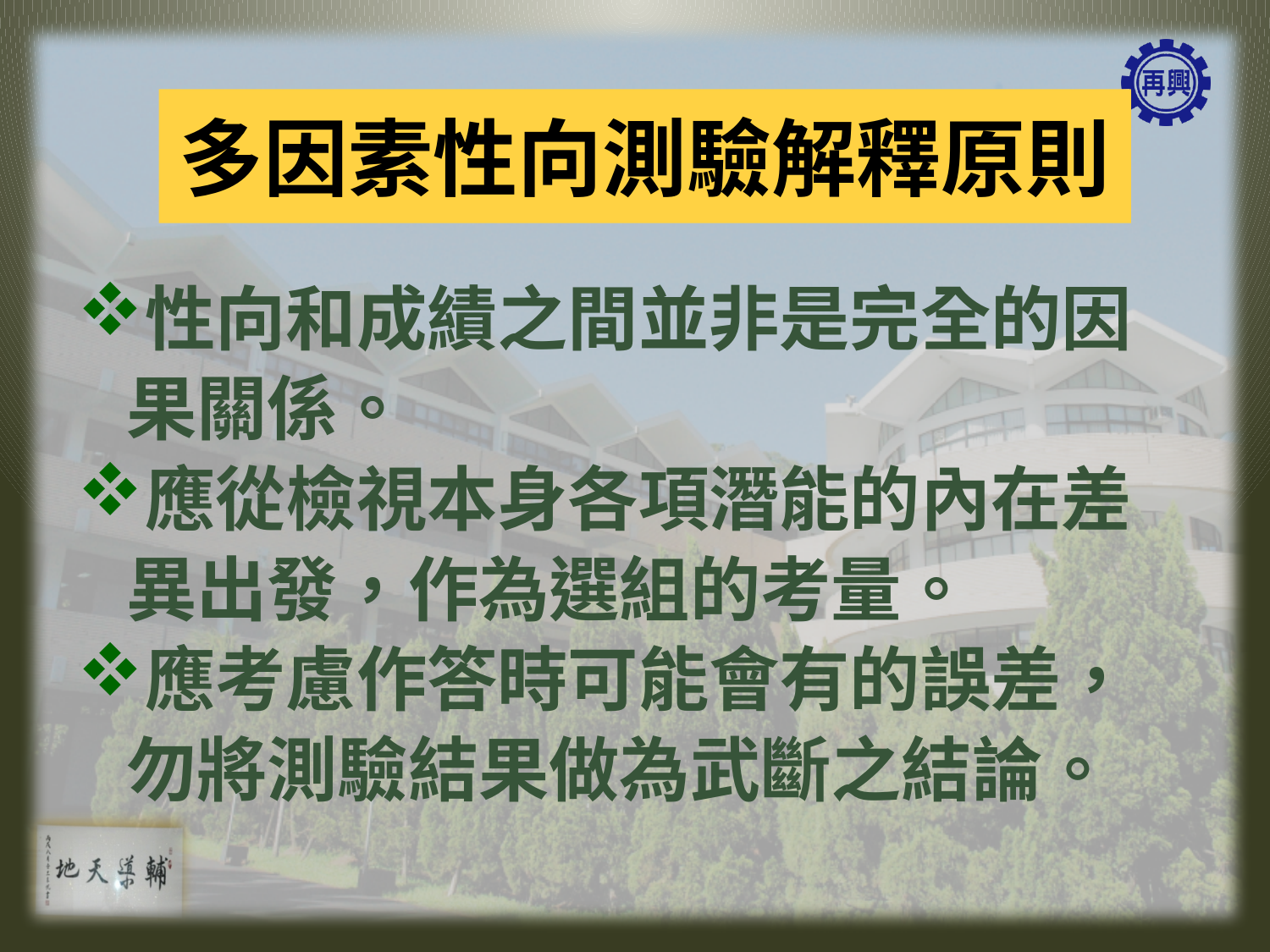

多因素性向測驗解釋原則
性向和成績之間並非是完全的因
  果關係。
應從檢視本身各項潛能的內在差
  異出發，作為選組的考量。
應考慮作答時可能會有的誤差，
  勿將測驗結果做為武斷之結論。